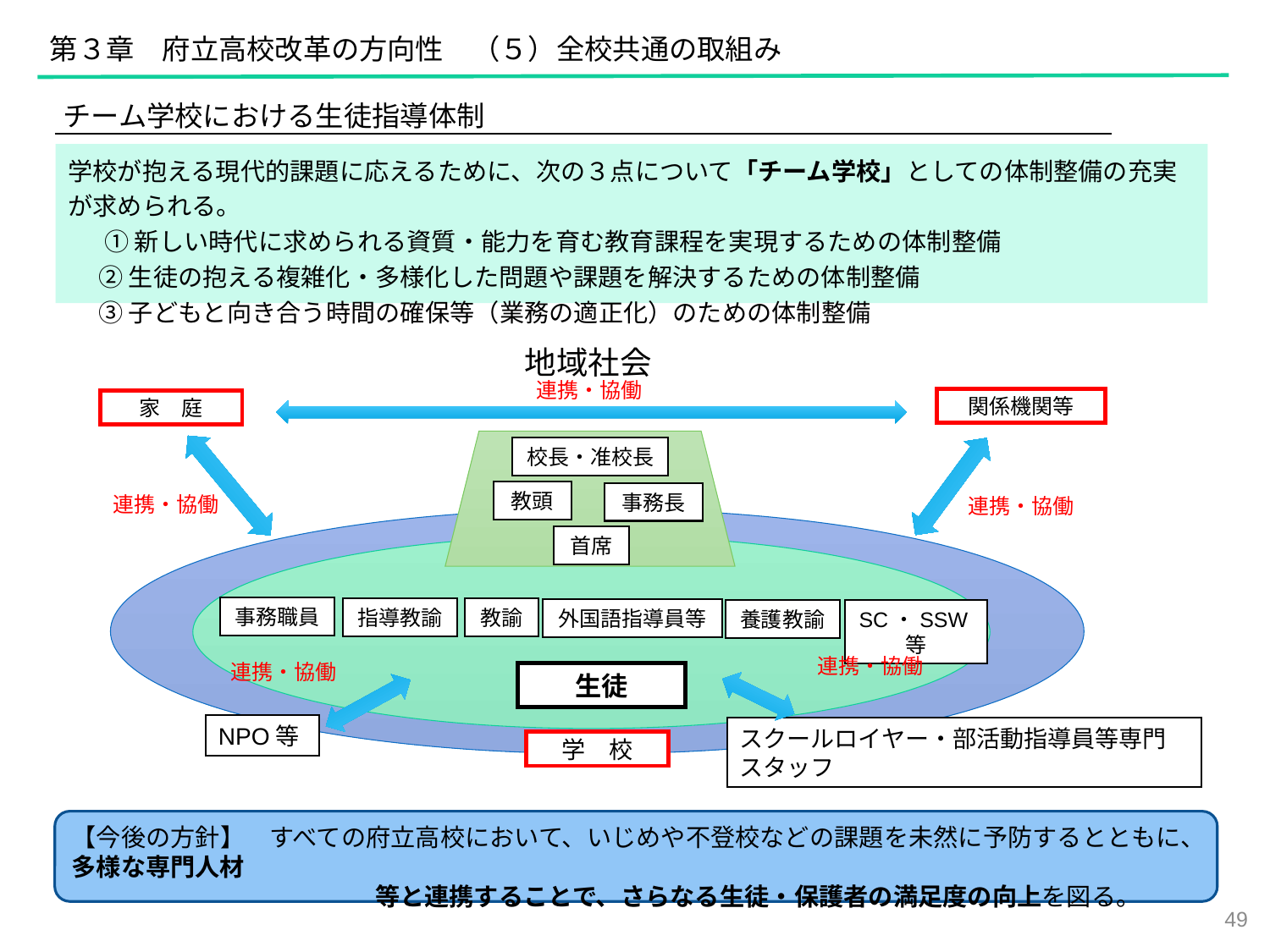

第３章　府立高校改革の方向性　（５）全校共通の取組み
チーム学校における生徒指導体制
学校が抱える現代的課題に応えるために、次の３点について「チーム学校」としての体制整備の充実が求められる。
 　① 新しい時代に求められる資質・能力を育む教育課程を実現するための体制整備
　 ② 生徒の抱える複雑化・多様化した問題や課題を解決するための体制整備
　 ③ 子どもと向き合う時間の確保等（業務の適正化）のための体制整備
地域社会
連携・協働
関係機関等
家　庭

校長・准校長
教頭
事務長
首席
事務職員
教諭
指導教諭
SC・SSW等
養護教諭
生徒

連携・協働
連携・協働
連携・協働
連携・協働

スクールロイヤー・部活動指導員等専門スタッフ
学　校
外国語指導員等
NPO等
【今後の方針】　すべての府立高校において、いじめや不登校などの課題を未然に予防するとともに、多様な専門人材
		　　等と連携することで、さらなる生徒・保護者の満足度の向上を図る。
49